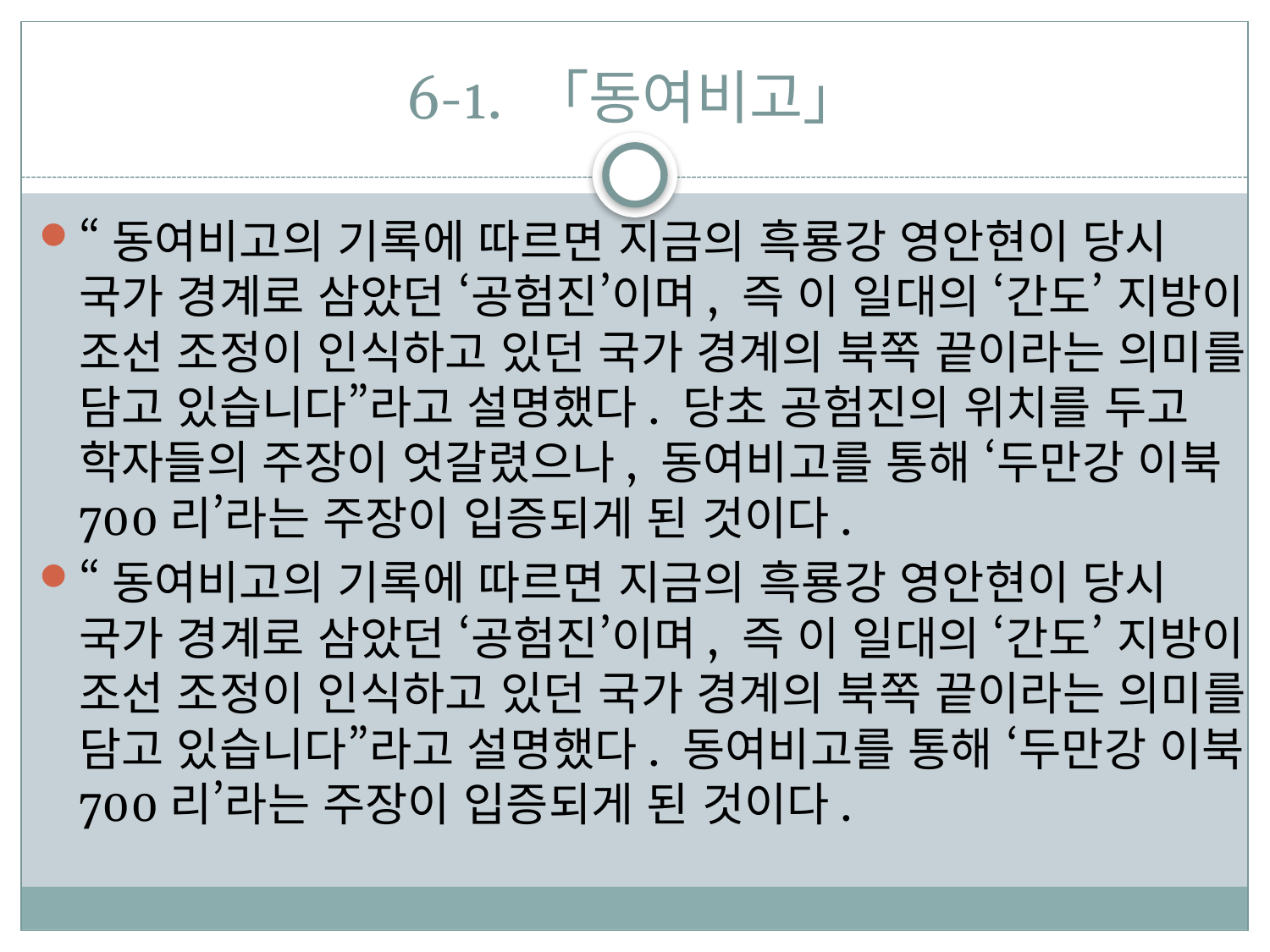

# 6-1. 「동여비고」
“동여비고의 기록에 따르면 지금의 흑룡강 영안현이 당시 국가 경계로 삼았던 ‘공험진’이며, 즉 이 일대의 ‘간도’ 지방이 조선 조정이 인식하고 있던 국가 경계의 북쪽 끝이라는 의미를 담고 있습니다”라고 설명했다. 당초 공험진의 위치를 두고 학자들의 주장이 엇갈렸으나, 동여비고를 통해 ‘두만강 이북 700리’라는 주장이 입증되게 된 것이다.
“동여비고의 기록에 따르면 지금의 흑룡강 영안현이 당시 국가 경계로 삼았던 ‘공험진’이며, 즉 이 일대의 ‘간도’ 지방이 조선 조정이 인식하고 있던 국가 경계의 북쪽 끝이라는 의미를 담고 있습니다”라고 설명했다. 동여비고를 통해 ‘두만강 이북 700리’라는 주장이 입증되게 된 것이다.